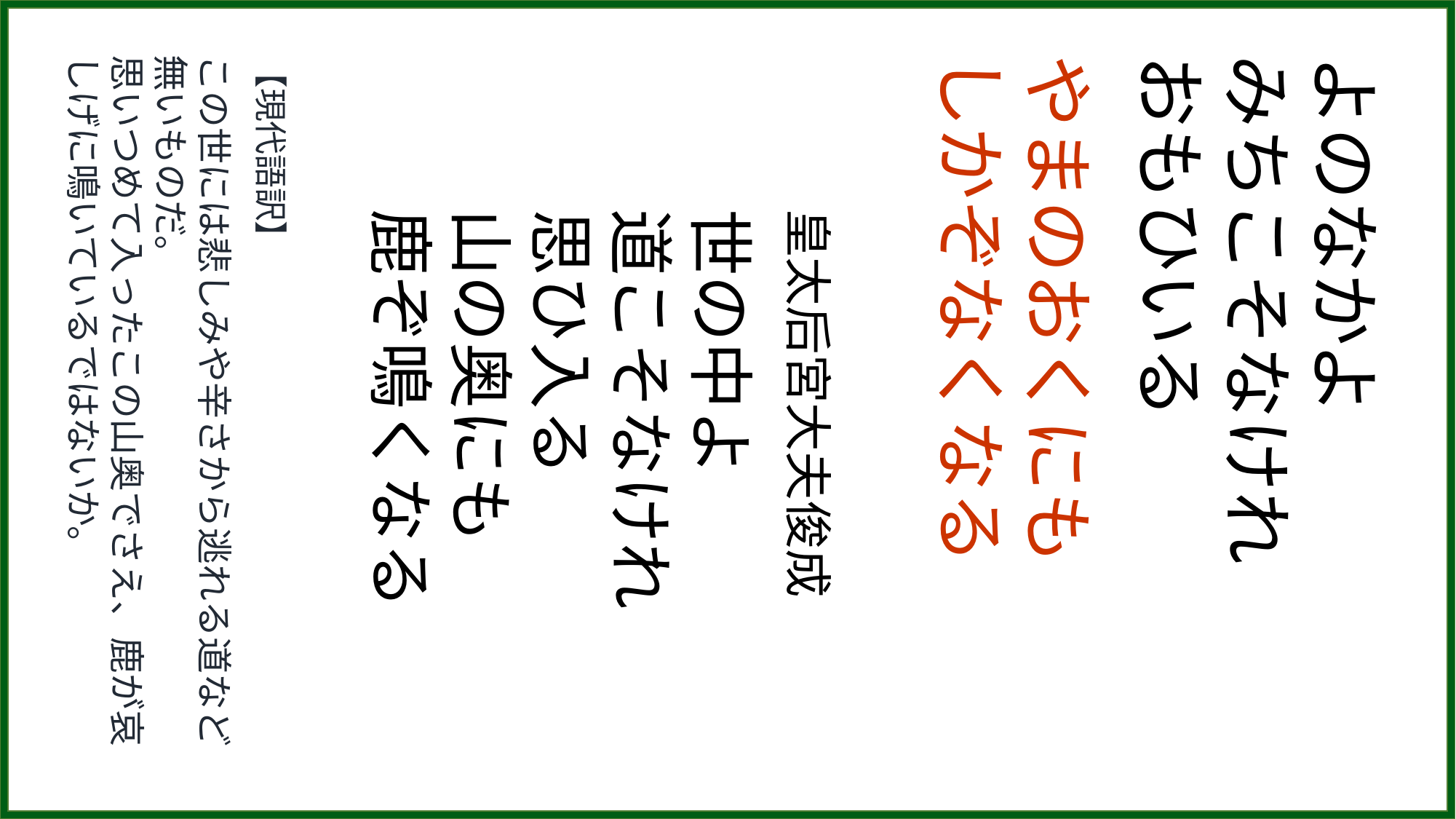

【現代語訳】

この世には悲しみや辛さから逃れる道など無いものだ。
思いつめて入ったこの山奥でさえ、鹿が哀しげに鳴いているではないか。
皇太后宮大夫俊成

世の中よ
道こそなけれ
思ひ入る
山の奥にも
鹿ぞ鳴くなる
やまのおくにも
しかぞなくなる
よのなかよ
みちこそなけれ
おもひいる